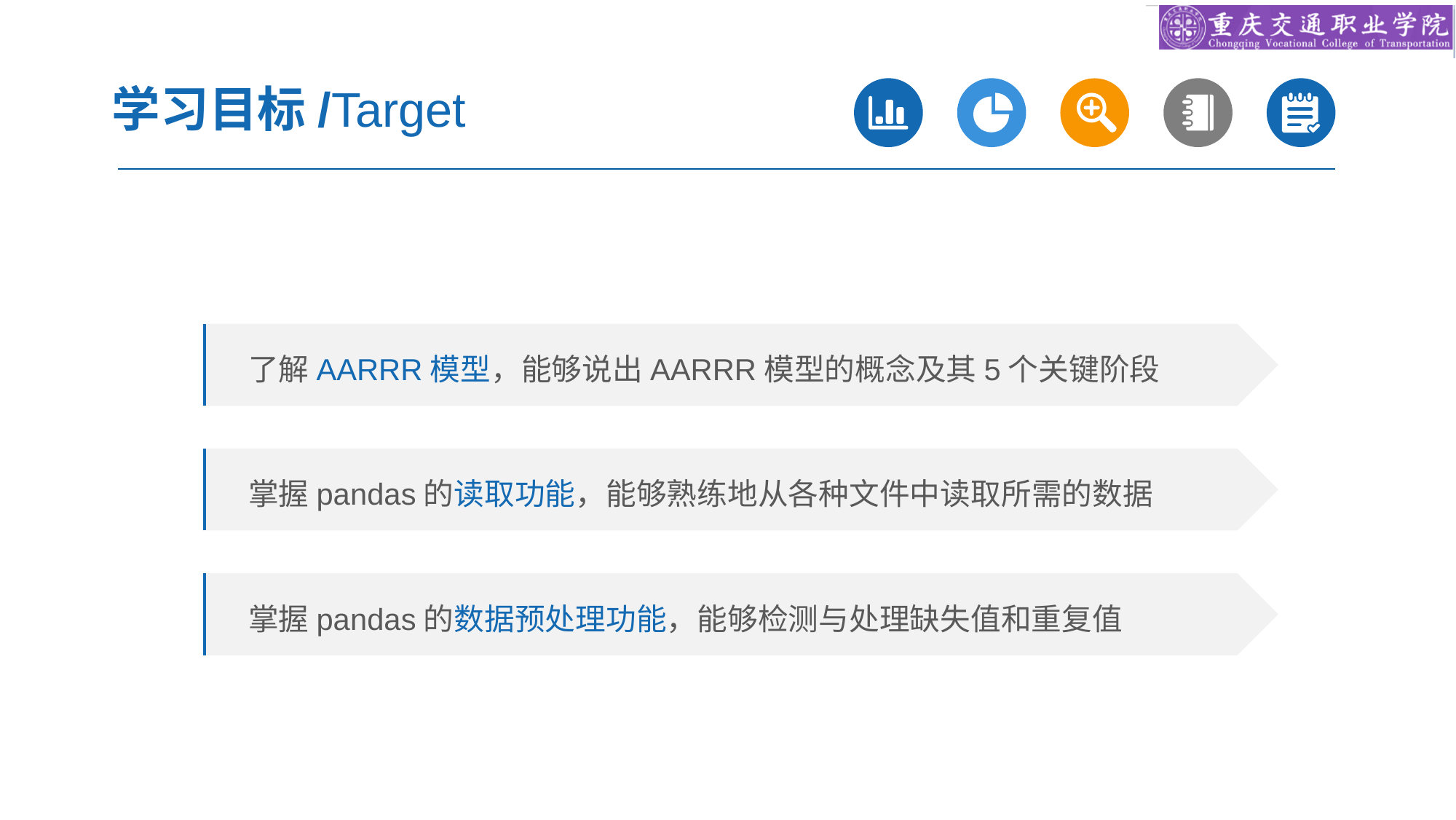

学习目标/Target
    了解AARRR模型，能够说出AARRR模型的概念及其5个关键阶段

    掌握pandas的读取功能，能够熟练地从各种文件中读取所需的数据

    掌握pandas的数据预处理功能，能够检测与处理缺失值和重复值